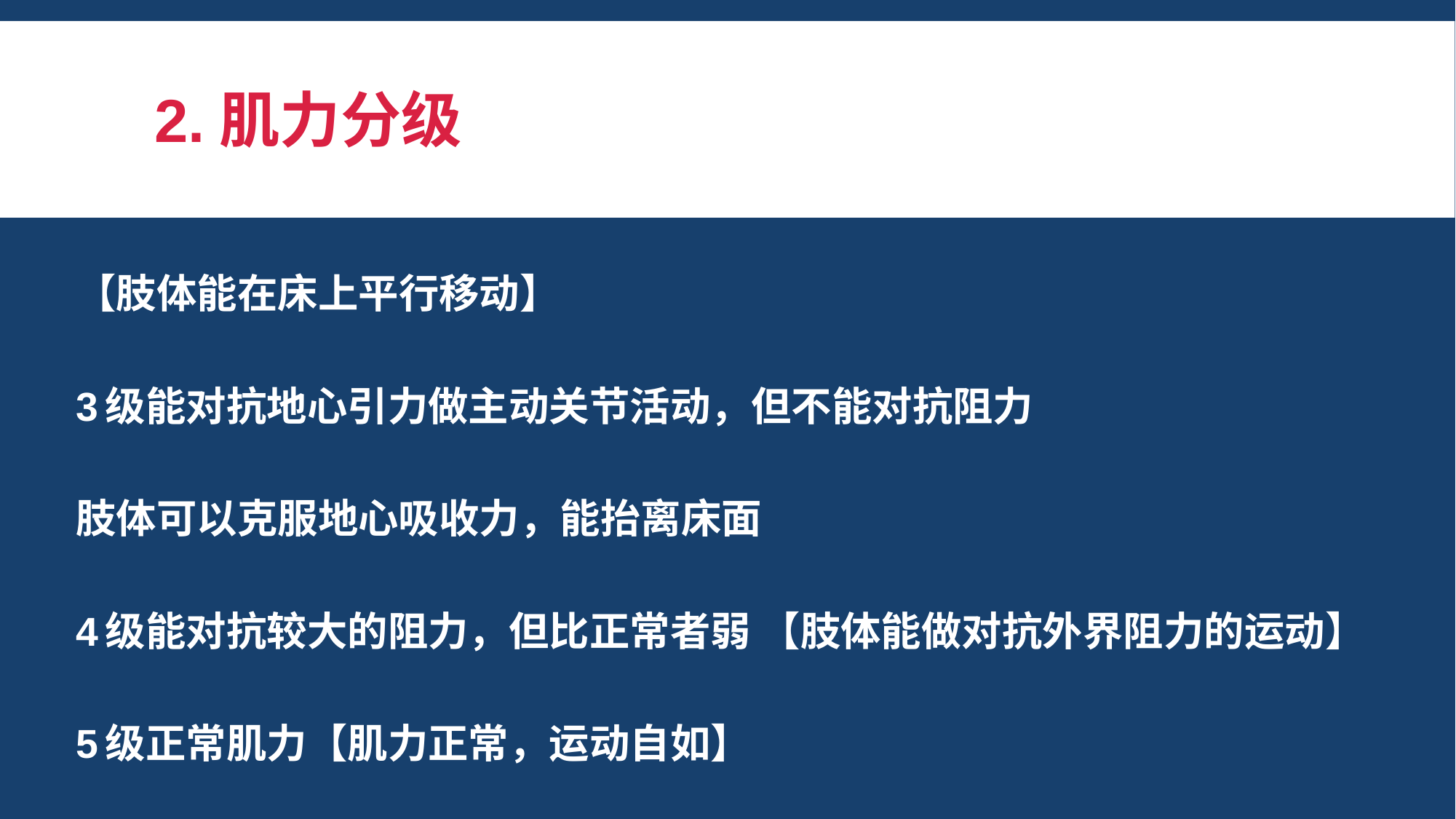

# 2.肌力分级
【肢体能在床上平行移动】
3级能对抗地心引力做主动关节活动，但不能对抗阻力
肢体可以克服地心吸收力，能抬离床面
4级能对抗较大的阻力，但比正常者弱 【肢体能做对抗外界阻力的运动】
5级正常肌力【肌力正常，运动自如】